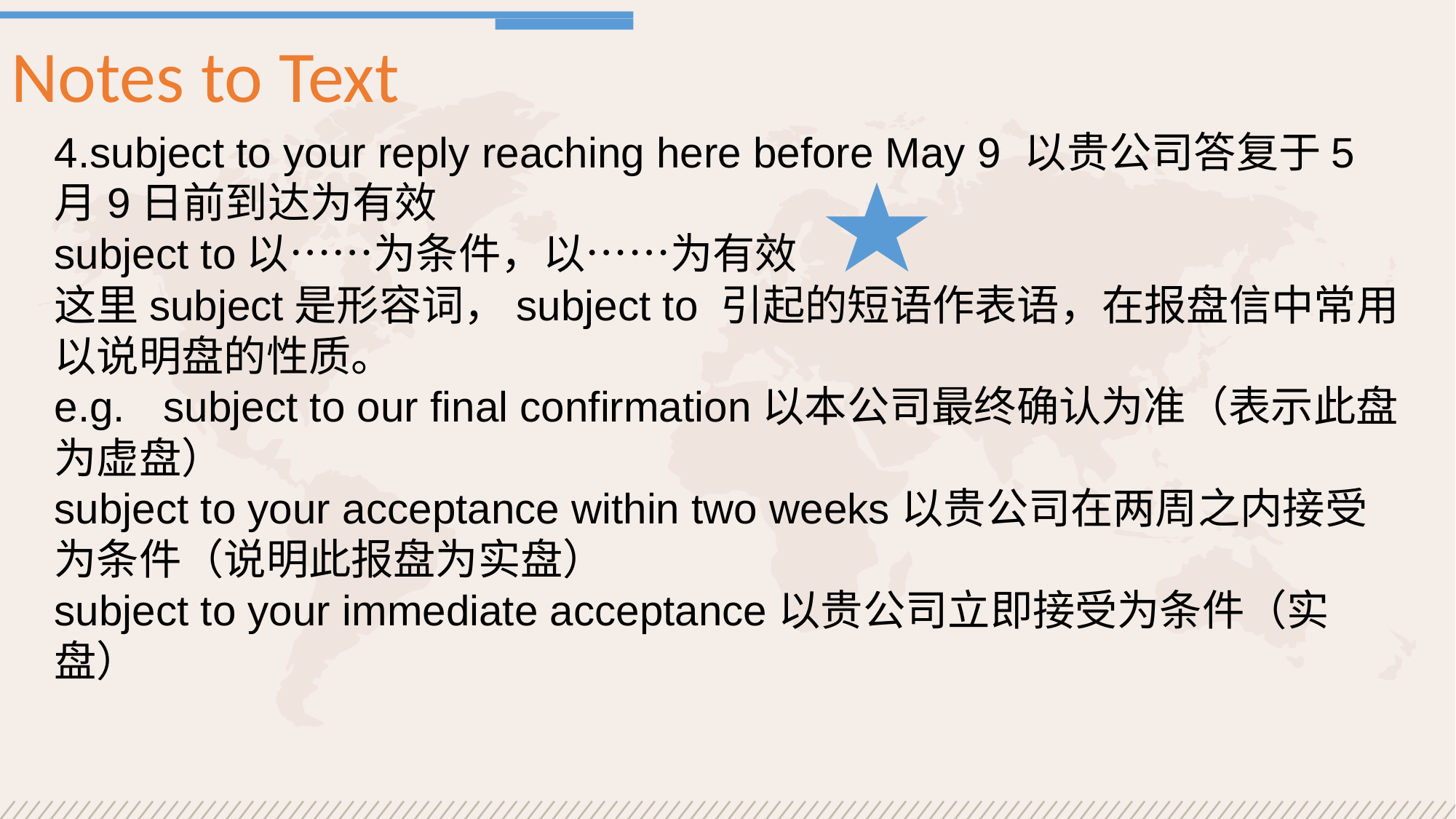

Notes to Text
4.subject to your reply reaching here before May 9 以贵公司答复于5月9日前到达为有效
subject to以……为条件，以……为有效
这里subject是形容词，subject to 引起的短语作表语，在报盘信中常用以说明盘的性质。
e.g.	subject to our final confirmation以本公司最终确认为准（表示此盘为虚盘）
subject to your acceptance within two weeks以贵公司在两周之内接受为条件（说明此报盘为实盘）
subject to your immediate acceptance以贵公司立即接受为条件（实盘）